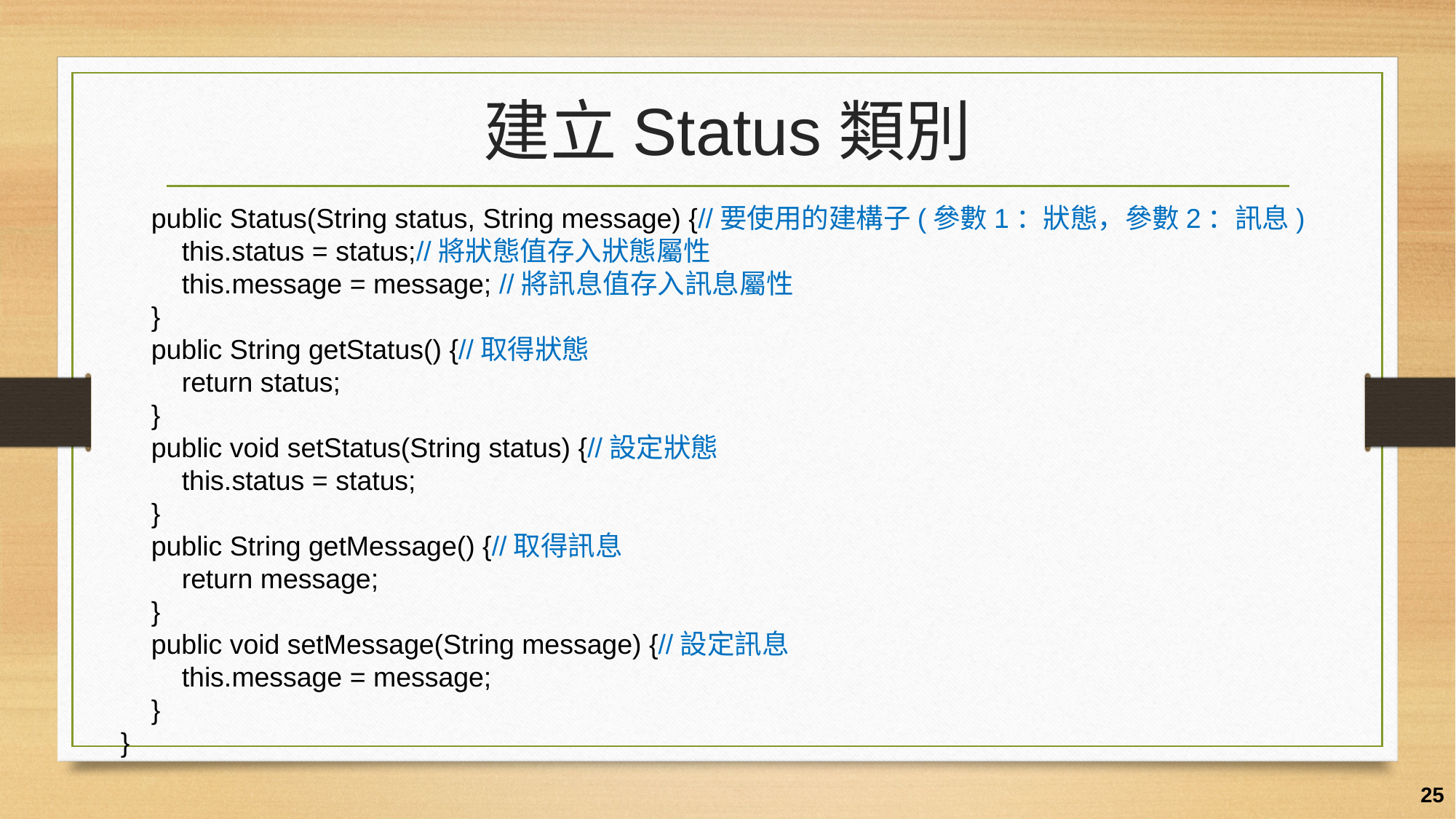

# 建立Status類別
    public Status(String status, String message) {//要使用的建構子(參數1：狀態，參數2：訊息)
        this.status = status;//將狀態值存入狀態屬性
        this.message = message; //將訊息值存入訊息屬性
    }
    public String getStatus() {//取得狀態
        return status;
    }
    public void setStatus(String status) {//設定狀態
        this.status = status;
    }
    public String getMessage() {//取得訊息
        return message;
    }
    public void setMessage(String message) {//設定訊息
        this.message = message;
    }
}
25